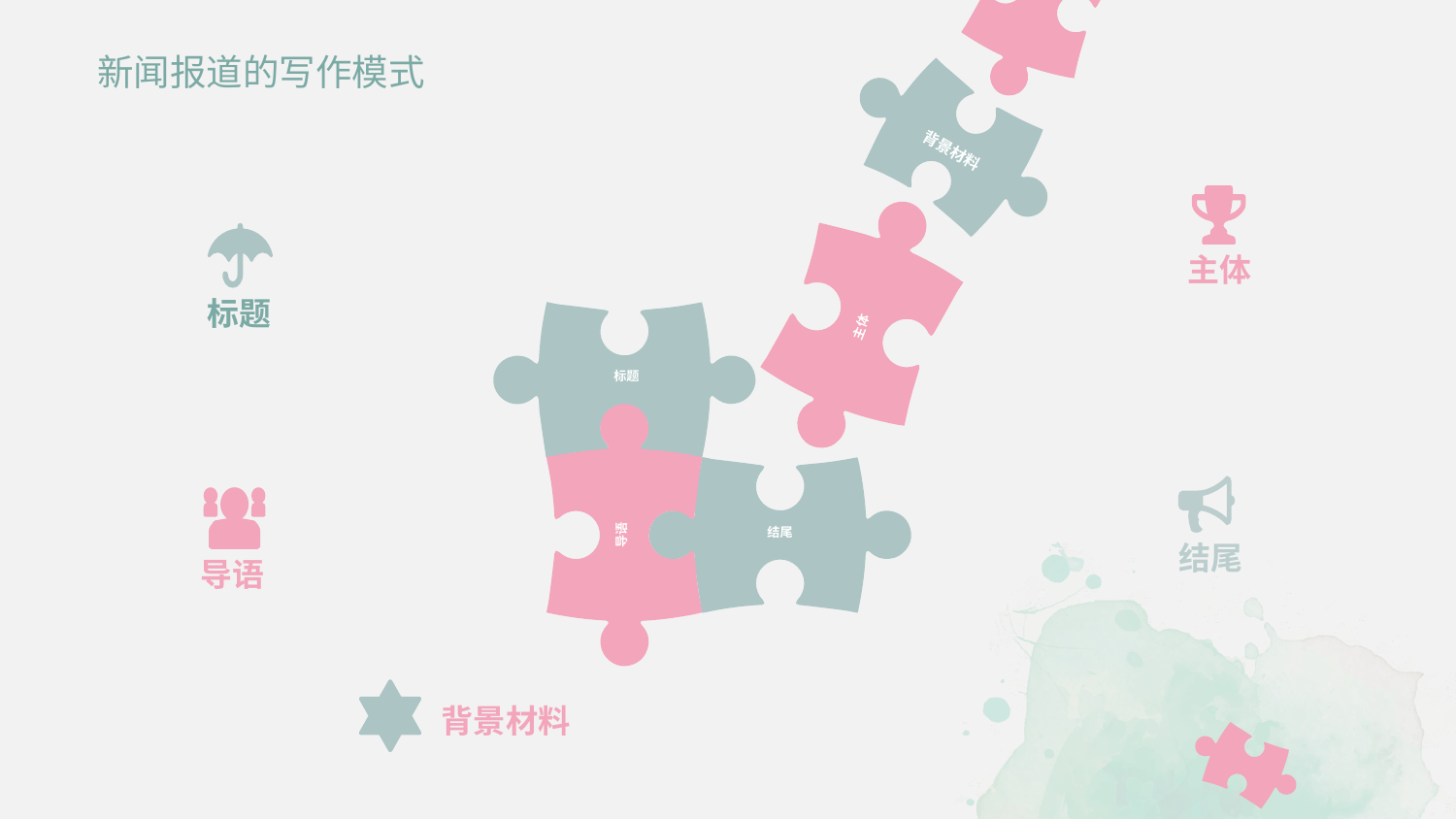

新闻报道的写作模式

背景材料

主体

主体

标题

标题

导语

结尾

结尾

导语

背景材料